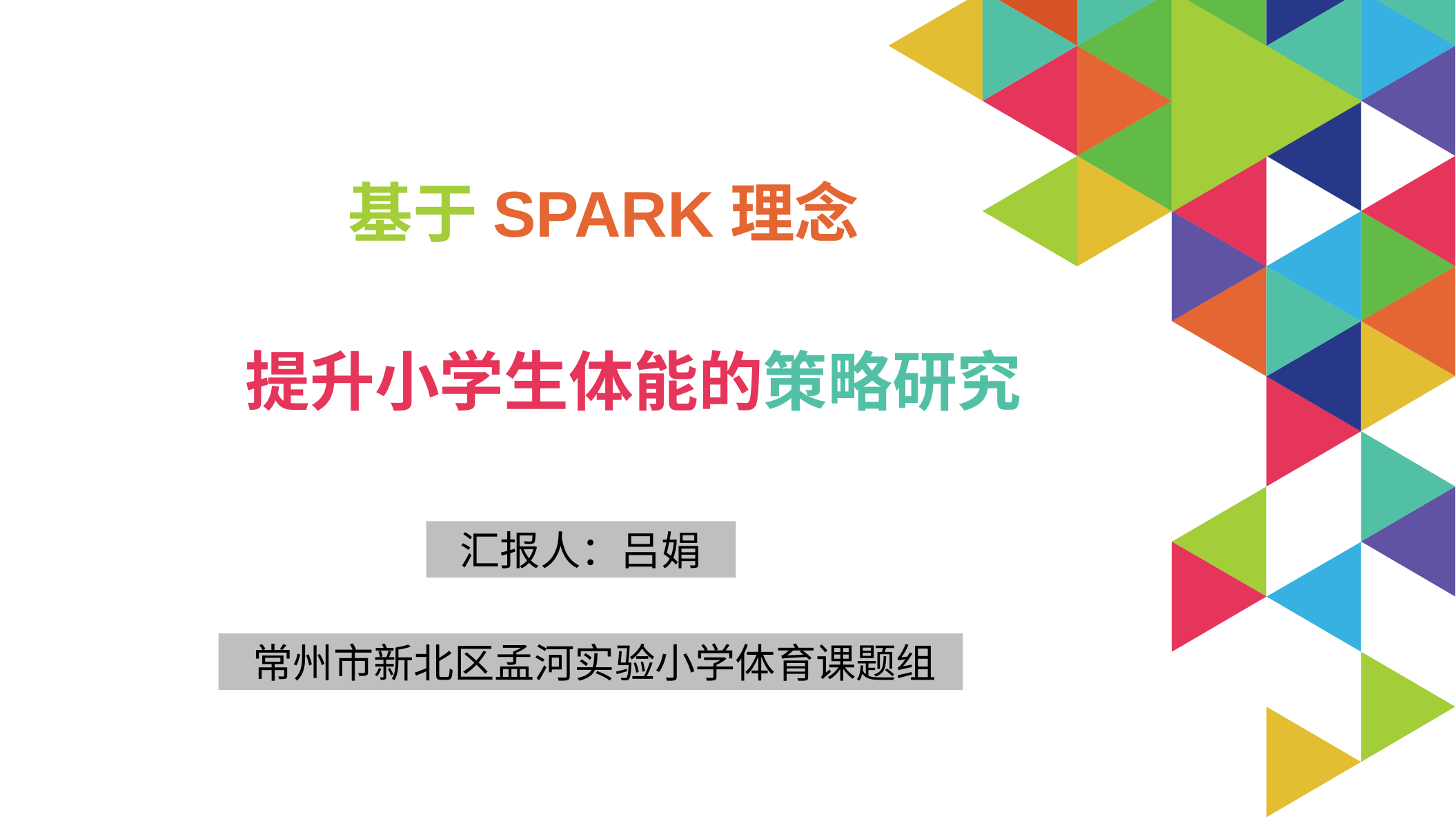

基于SPARK理念
 提升小学生体能的策略研究

汇报人：吕娟

常州市新北区孟河实验小学体育课题组